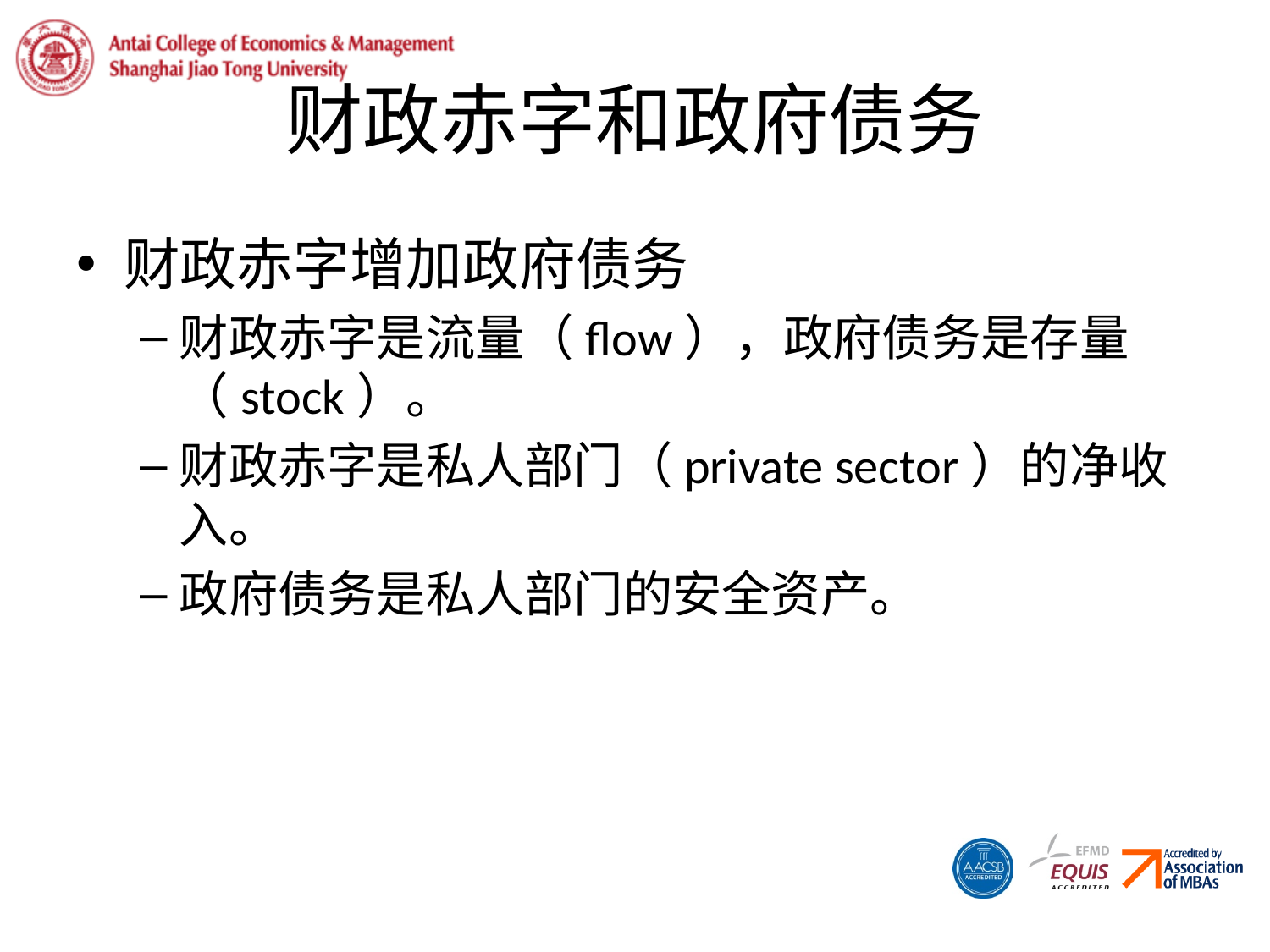

# 财政赤字和政府债务
财政赤字增加政府债务
财政赤字是流量（flow），政府债务是存量（stock）。
财政赤字是私人部门（private sector）的净收入。
政府债务是私人部门的安全资产。